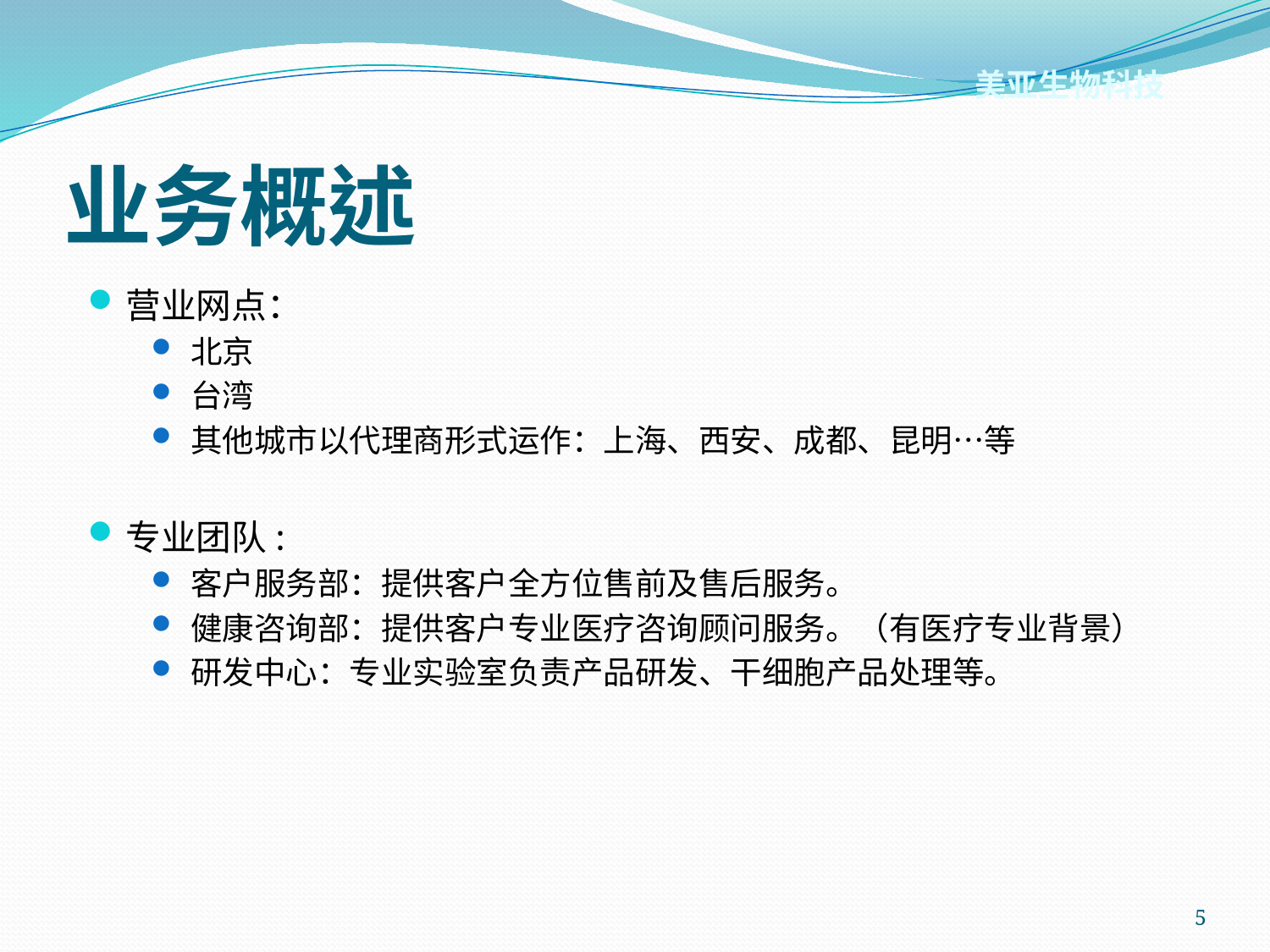

美亚生物科技
# 业务概述
营业网点：
北京
台湾
其他城市以代理商形式运作：上海、西安、成都、昆明…等

专业团队:
客户服务部：提供客户全方位售前及售后服务。
健康咨询部：提供客户专业医疗咨询顾问服务。（有医疗专业背景）
研发中心：专业实验室负责产品研发、干细胞产品处理等。

5